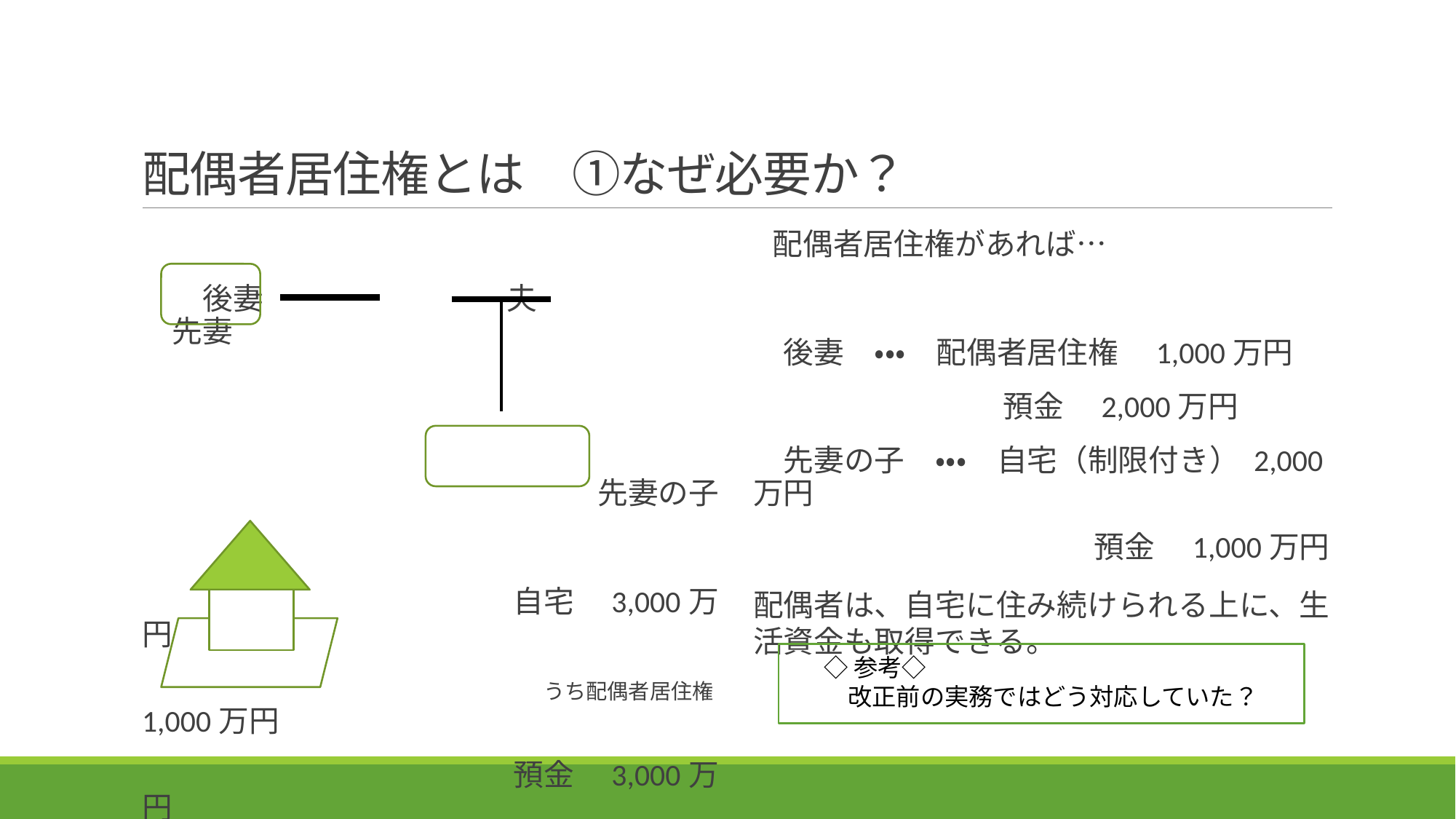

# 配偶者居住権とは　①なぜ必要か？

　　後妻　　　　　　　　夫　　　　　　　先妻

　　　　　　　　　　　　　　　先妻の子

　　　　　　　　　　　　 自宅　3,000万円
　　　　　　　　　　　　 　うち配偶者居住権 1,000万円
　　　　　　　　　　　　 預金　3,000万円
　配偶者居住権があれば…

　後妻　・・・　配偶者居住権　1,000万円
　　　　　　　　 預金　2,000万円
　先妻の子　・・・　自宅（制限付き） 2,000万円
　　　　　　　　　　　 預金　1,000万円
配偶者は、自宅に住み続けられる上に、生活資金も取得できる。

◇参考◇
　改正前の実務ではどう対応していた？